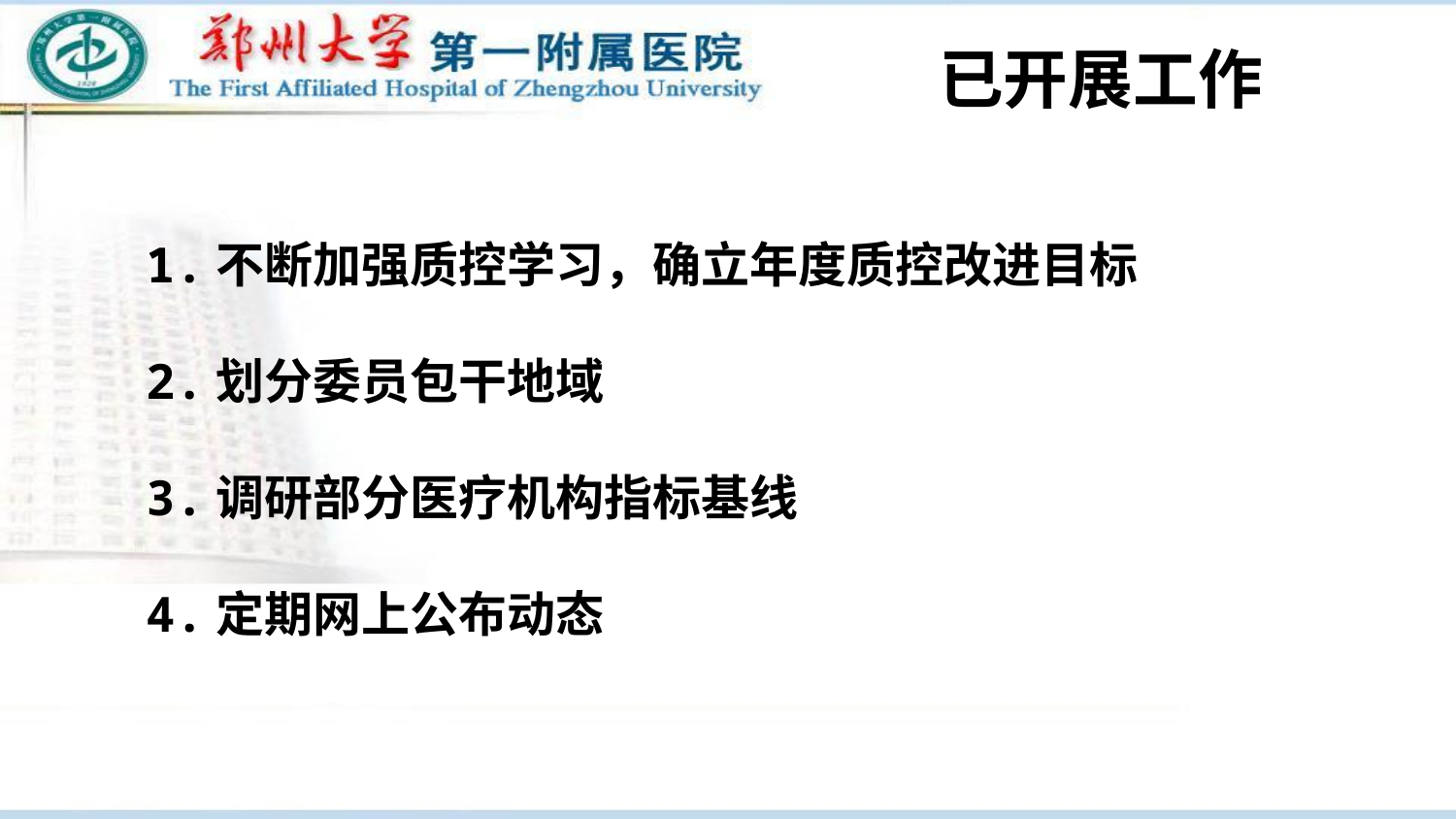

已开展工作
1.不断加强质控学习，确立年度质控改进目标
2.划分委员包干地域
3.调研部分医疗机构指标基线
4.定期网上公布动态